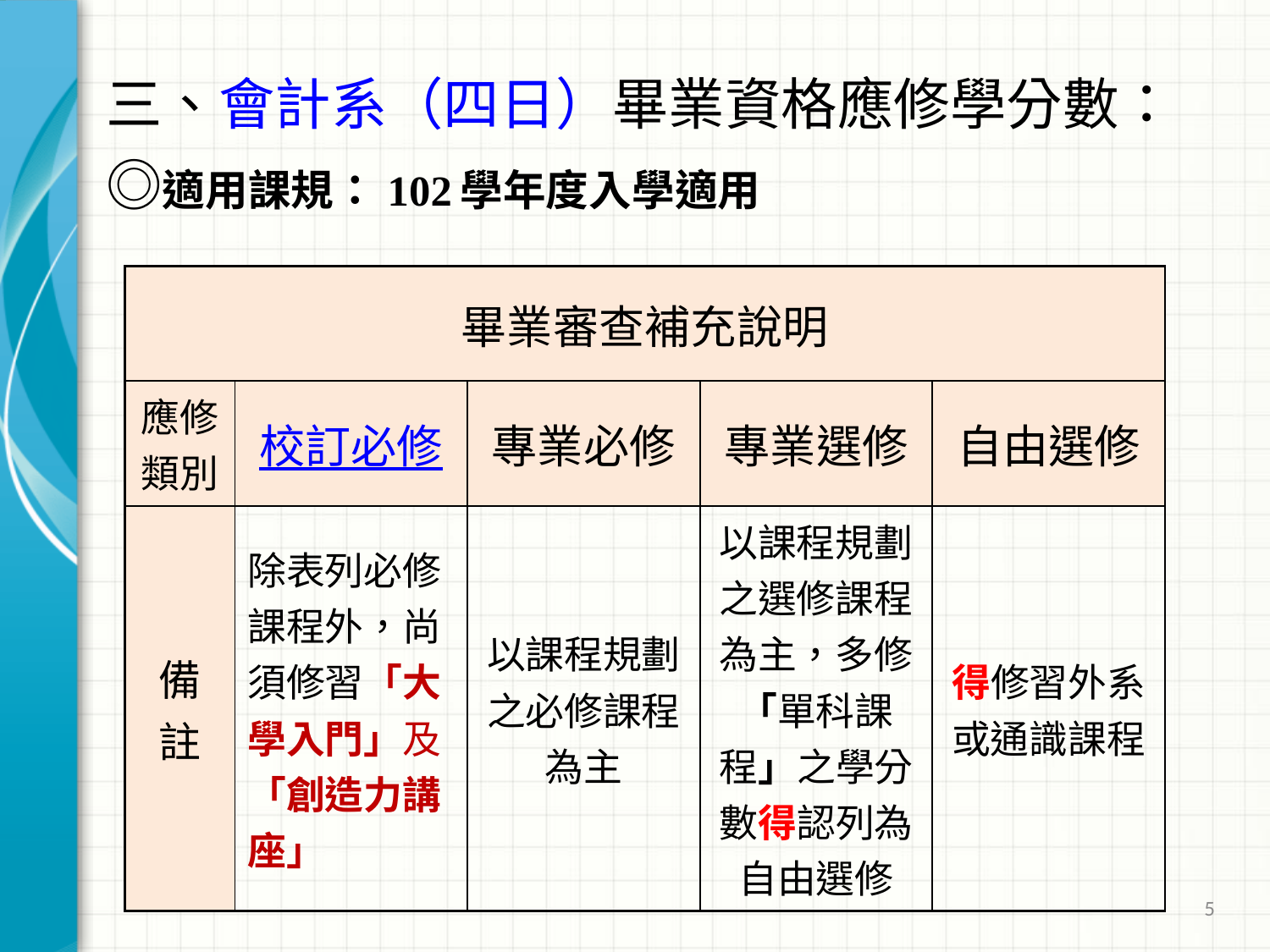

# 三、會計系（四日）畢業資格應修學分數： ◎適用課規：102學年度入學適用
| 畢業審查補充說明 |  |  |  |  |
| --- | --- | --- | --- | --- |
| 應修類別 | 校訂必修 | 專業必修 | 專業選修 | 自由選修 |
| 備註 | 除表列必修課程外，尚須修習「大學入門」及「創造力講座」 | 以課程規劃之必修課程為主 | 以課程規劃之選修課程為主，多修「單科課程」之學分數得認列為自由選修 | 得修習外系或通識課程 |
5